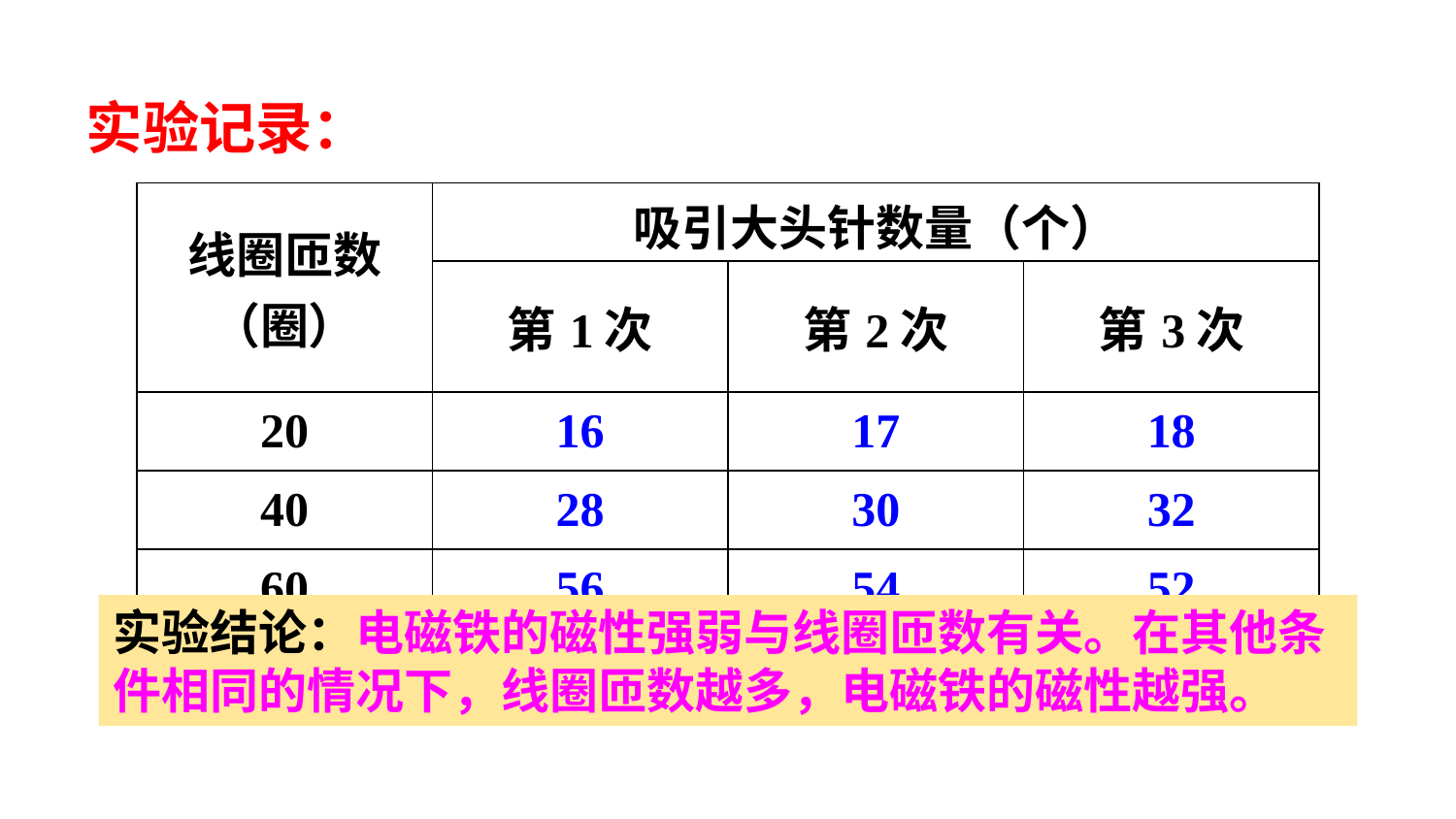

实验记录：
| 线圈匝数（圈） | 吸引大头针数量（个） |  |  |
| --- | --- | --- | --- |
|  | 第1次 | 第2次 | 第3次 |
| 20 | 16 | 17 | 18 |
| 40 | 28 | 30 | 32 |
| 60 | 56 | 54 | 52 |
实验结论：电磁铁的磁性强弱与线圈匝数有关。在其他条件相同的情况下，线圈匝数越多，电磁铁的磁性越强。